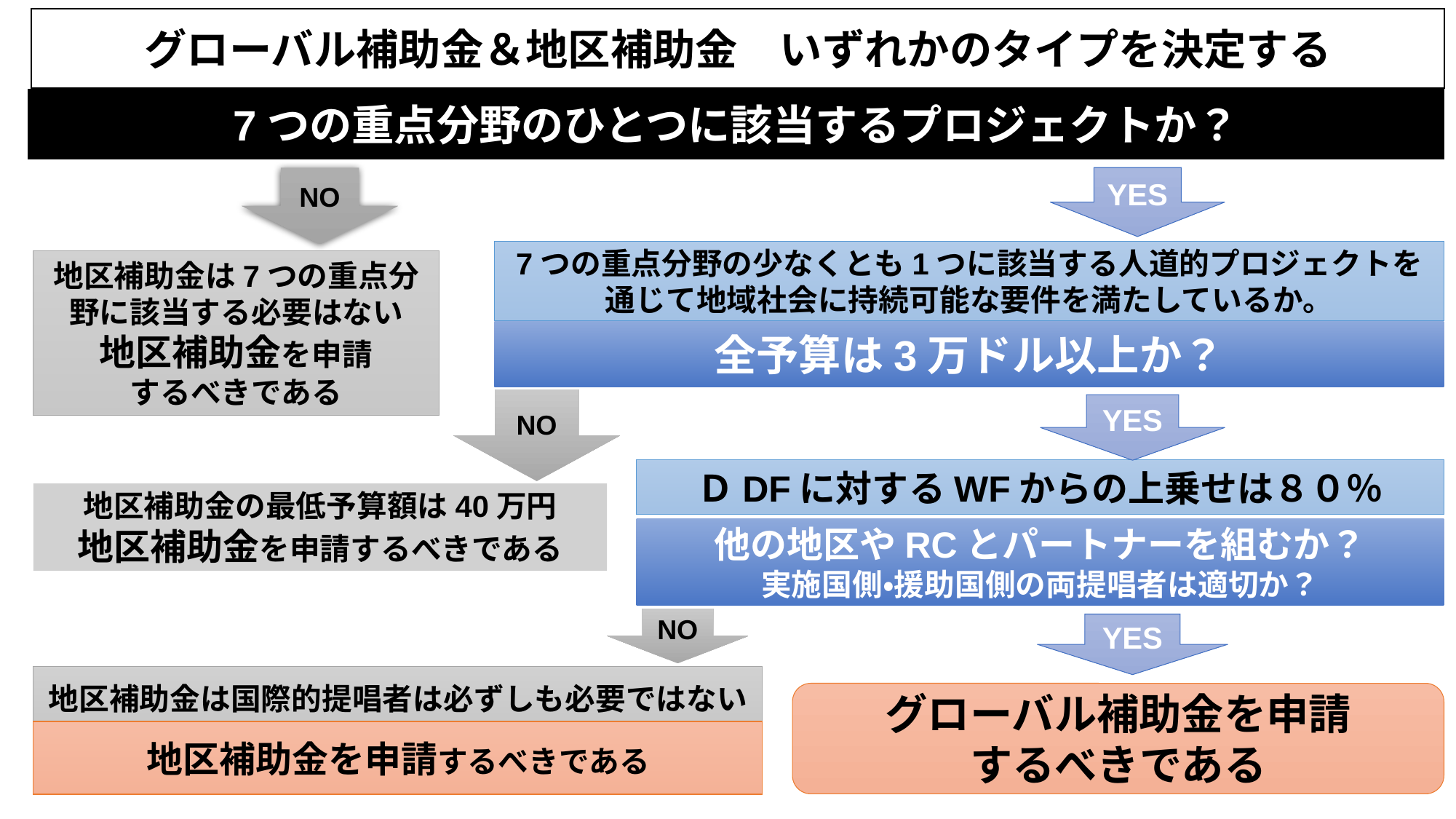

グローバル補助金＆地区補助金　いずれかのタイプを決定する
7つの重点分野のひとつに該当するプロジェクトか？
NO

YES
7つの重点分野の少なくとも1つに該当する人道的プロジェクトを
通じて地域社会に持続可能な要件を満たしているか。
地区補助金は7つの重点分野に該当する必要はない
地区補助金を申請
するべきである
全予算は3万ドル以上か？
NO
YES
ＤDFに対するWFからの上乗せは８０％
地区補助金の最低予算額は40万円
地区補助金を申請するべきである
他の地区やRCとパートナーを組むか？
実施国側・援助国側の両提唱者は適切か？
NO
YES
地区補助金は国際的提唱者は必ずしも必要ではない
グローバル補助金を申請
するべきである
地区補助金を申請するべきである